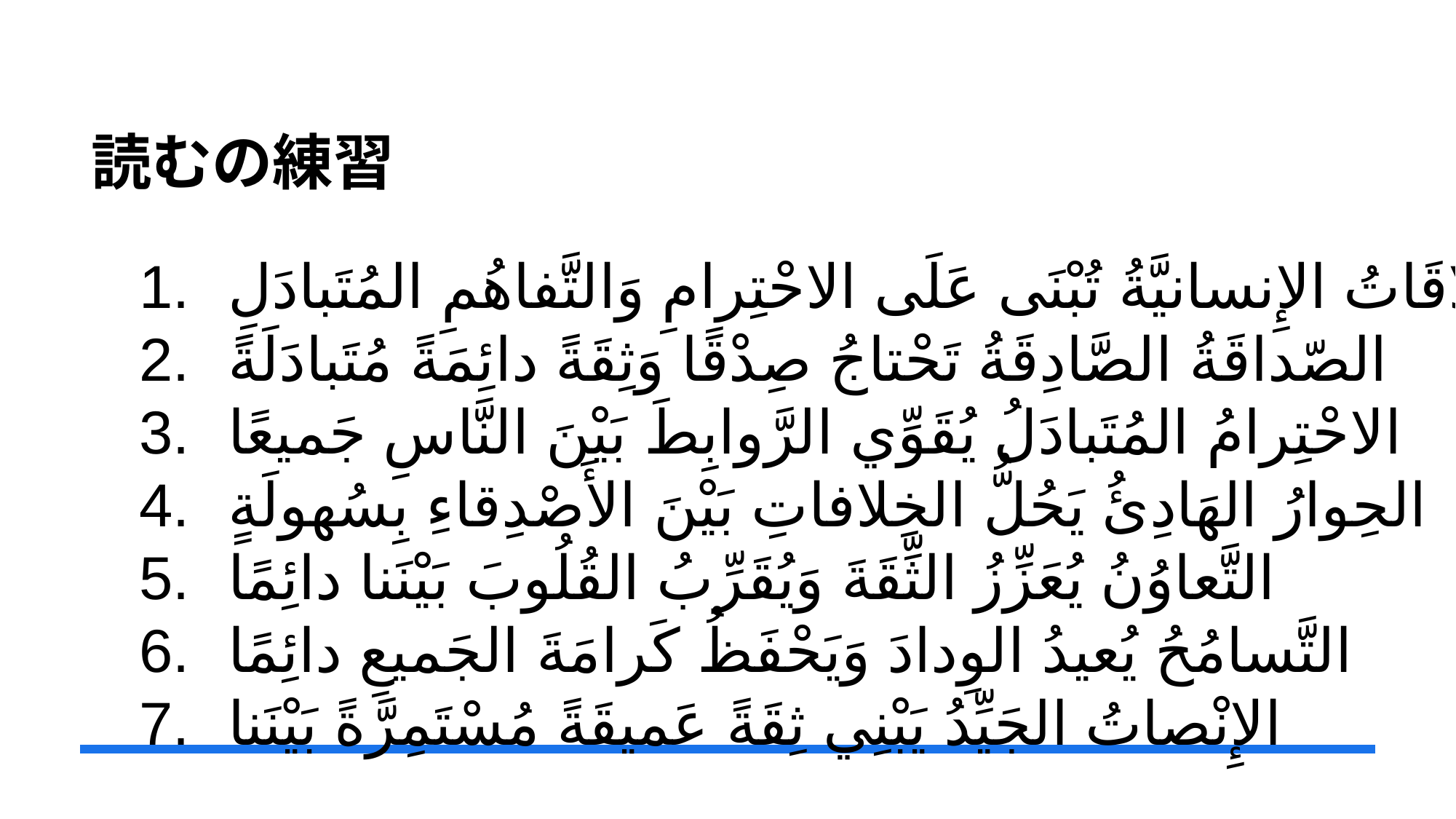

# 読むの練習
العَلاقَاتُ الإِنسانيَّةُ تُبْنَى عَلَى الاحْتِرامِ وَالتَّفاهُمِ المُتَبادَلِ
الصّداقَةُ الصَّادِقَةُ تَحْتاجُ صِدْقًا وَثِقَةً دائِمَةً مُتَبادَلَةً
الاحْتِرامُ المُتَبادَلُ يُقَوِّي الرَّوابِطَ بَيْنَ النَّاسِ جَميعًا
الحِوارُ الهَادِئُ يَحُلُّ الخِلافاتِ بَيْنَ الأَصْدِقاءِ بِسُهولَةٍ
التَّعاوُنُ يُعَزِّزُ الثِّقَةَ وَيُقَرِّبُ القُلُوبَ بَيْنَنا دائِمًا
التَّسامُحُ يُعيدُ الوِدادَ وَيَحْفَظُ كَرامَةَ الجَميعِ دائِمًا
الإِنْصاتُ الجَيِّدُ يَبْنِي ثِقَةً عَميقَةً مُسْتَمِرَّةً بَيْنَنا